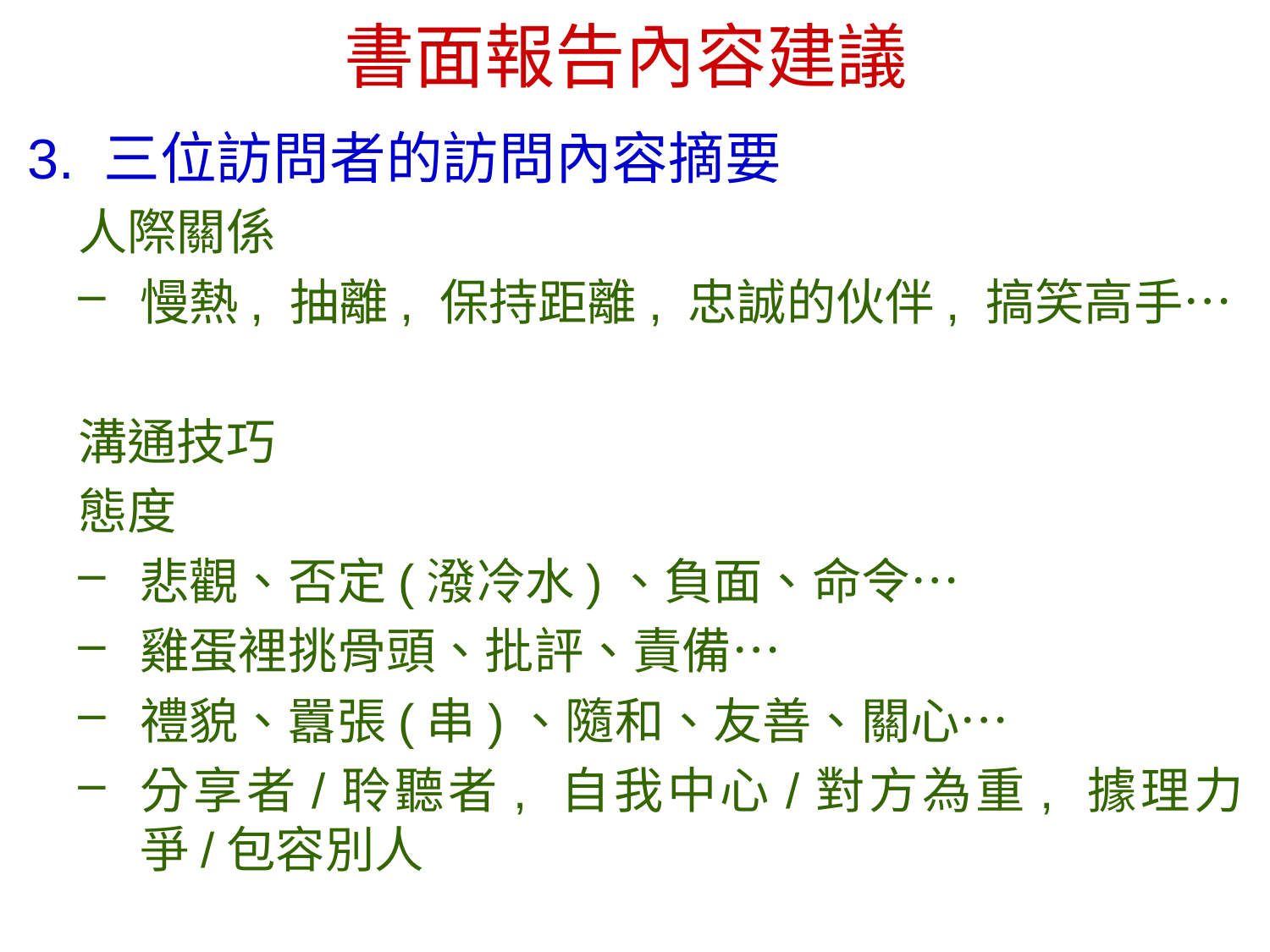

# 書面報告內容建議
3. 三位訪問者的訪問內容摘要
人際關係
慢熱, 抽離, 保持距離, 忠誠的伙伴, 搞笑高手…

溝通技巧
態度
悲觀、否定(潑冷水)、負面、命令…
雞蛋裡挑骨頭、批評、責備…
禮貌、囂張(串)、隨和、友善、關心…
分享者/聆聽者, 自我中心/對方為重, 據理力爭/包容別人